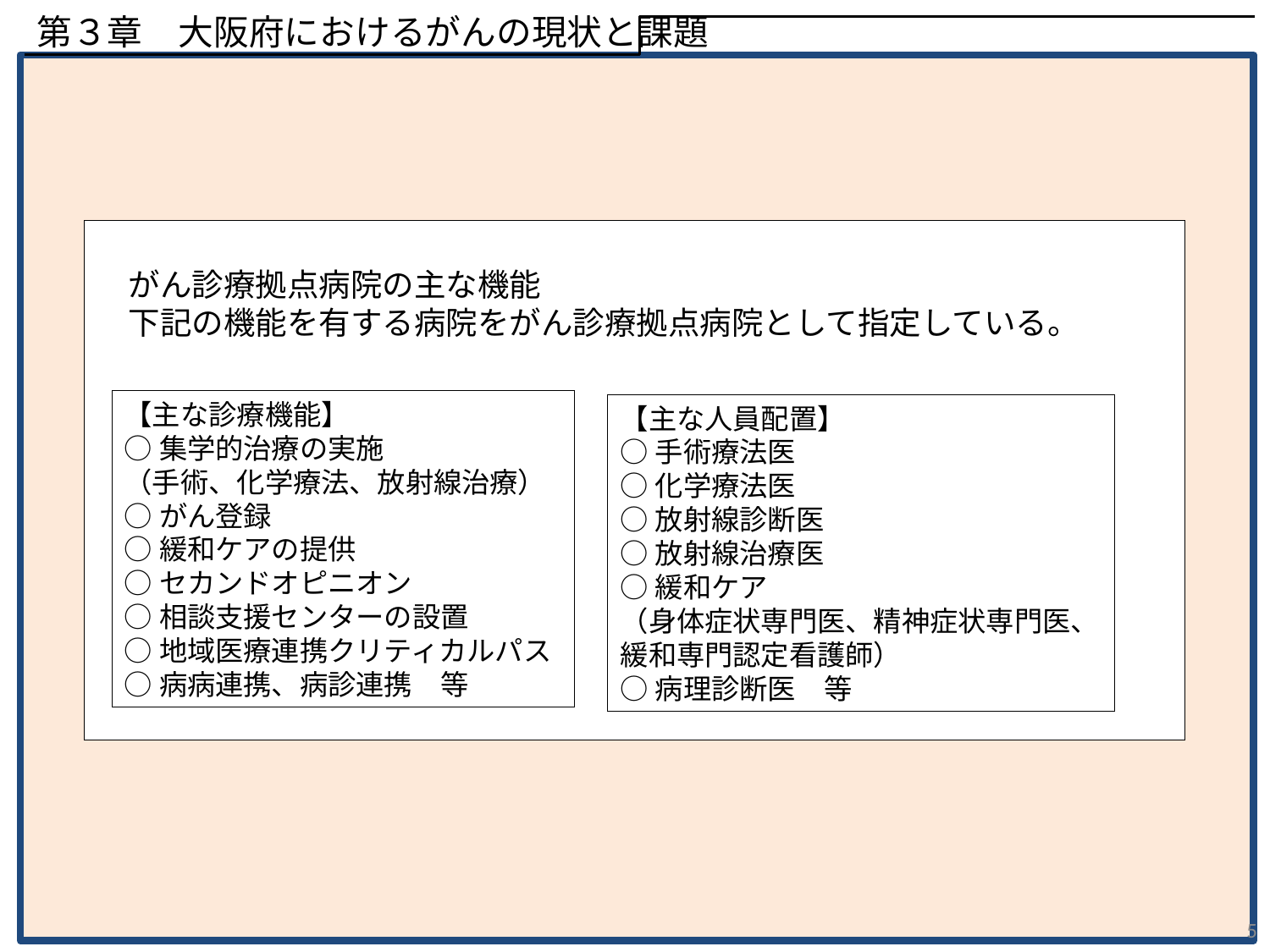

第３章　大阪府におけるがんの現状と課題

　がん診療拠点病院の主な機能
　下記の機能を有する病院をがん診療拠点病院として指定している。

【主な診療機能】
○集学的治療の実施
（手術、化学療法、放射線治療）
○がん登録
○緩和ケアの提供
○セカンドオピニオン
○相談支援センターの設置
○地域医療連携クリティカルパス
○病病連携、病診連携　等
【主な人員配置】
○手術療法医
○化学療法医
○放射線診断医
○放射線治療医
○緩和ケア
（身体症状専門医、精神症状専門医、緩和専門認定看護師）
○病理診断医　等
5